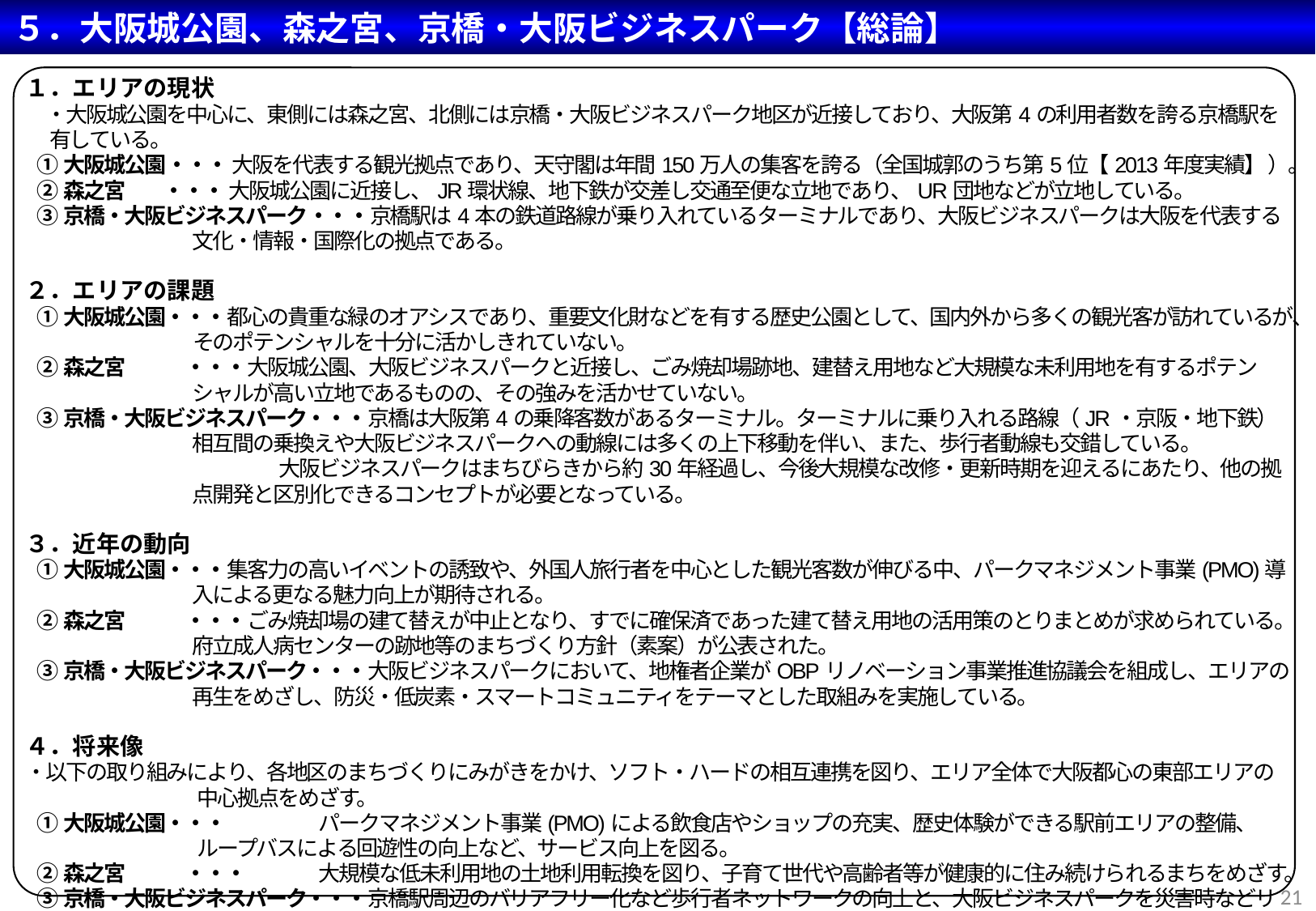

５．大阪城公園、森之宮、京橋・大阪ビジネスパーク【総論】

１．エリアの現状
　・大阪城公園を中心に、東側には森之宮、北側には京橋・大阪ビジネスパーク地区が近接しており、大阪第4の利用者数を誇る京橋駅を有している。
①大阪城公園・・・ 大阪を代表する観光拠点であり、天守閣は年間150万人の集客を誇る（全国城郭のうち第5位【2013年度実績】 ）。
②森之宮     　・・・ 大阪城公園に近接し、JR環状線、地下鉄が交差し交通至便な立地であり、UR団地などが立地している。
③京橋・大阪ビジネスパーク・・・京橋駅は4本の鉄道路線が乗り入れているターミナルであり、大阪ビジネスパークは大阪を代表する文化・情報・国際化の拠点である。

２．エリアの課題
①大阪城公園・・・都心の貴重な緑のオアシスであり、重要文化財などを有する歴史公園として、国内外から多くの観光客が訪れているが、そのポテンシャルを十分に活かしきれていない。
②森之宮　　　・・・大阪城公園、大阪ビジネスパークと近接し、ごみ焼却場跡地、建替え用地など大規模な未利用地を有するポテンシャルが高い立地であるものの、その強みを活かせていない。
③京橋・大阪ビジネスパーク・・・京橋は大阪第4の乗降客数があるターミナル。ターミナルに乗り入れる路線（JR・京阪・地下鉄）相互間の乗換えや大阪ビジネスパークへの動線には多くの上下移動を伴い、また、歩行者動線も交錯している。
　　　　　　　　　　　　大阪ビジネスパークはまちびらきから約30年経過し、今後大規模な改修・更新時期を迎えるにあたり、他の拠点開発と区別化できるコンセプトが必要となっている。

３．近年の動向
①大阪城公園・・・集客力の高いイベントの誘致や、外国人旅行者を中心とした観光客数が伸びる中、パークマネジメント事業(PMO)導入による更なる魅力向上が期待される。
②森之宮　　　・・・ごみ焼却場の建て替えが中止となり、すでに確保済であった建て替え用地の活用策のとりまとめが求められている。府立成人病センターの跡地等のまちづくり方針（素案）が公表された。
③京橋・大阪ビジネスパーク・・・大阪ビジネスパークにおいて、地権者企業がOBPリノベーション事業推進協議会を組成し、エリアの再生をめざし、防災・低炭素・スマートコミュニティをテーマとした取組みを実施している。

４．将来像
・以下の取り組みにより、各地区のまちづくりにみがきをかけ、ソフト・ハードの相互連携を図り、エリア全体で大阪都心の東部エリアの中心拠点をめざす。
①大阪城公園・・・	パークマネジメント事業(PMO)による飲食店やショップの充実、歴史体験ができる駅前エリアの整備、ループバスによる回遊性の向上など、サービス向上を図る。
②森之宮　　　・・・	大規模な低未利用地の土地利用転換を図り、子育て世代や高齢者等が健康的に住み続けられるまちをめざす。
③京橋・大阪ビジネスパーク・・・京橋駅周辺のバリアフリー化など歩行者ネットワークの向上と、大阪ビジネスパークを災害時などリスク発生時の業務継続性に強い街として再生し、国際的なビジネス拠点をめざす。
21